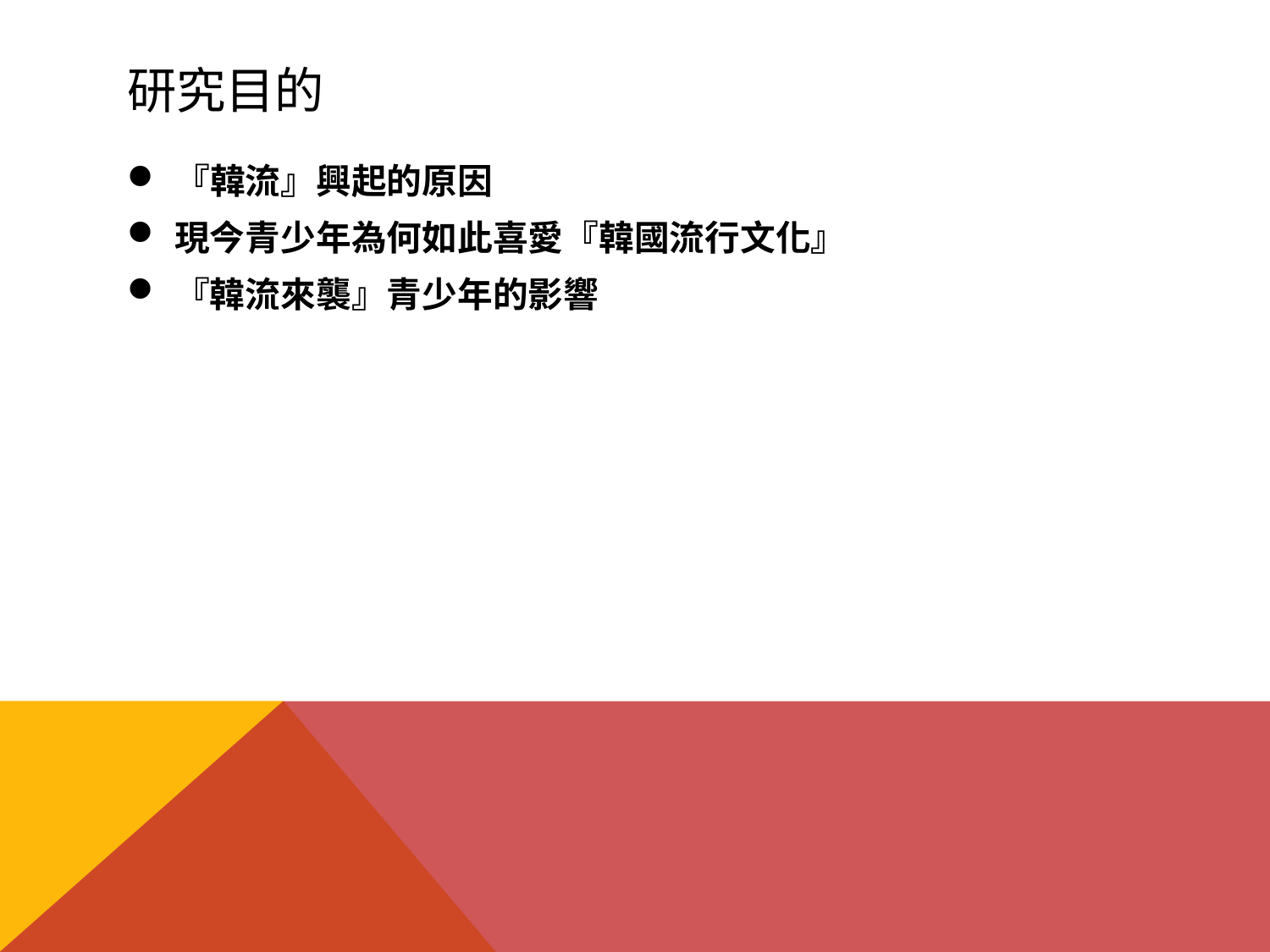

# 研究目的
『韓流』興起的原因
現今青少年為何如此喜愛『韓國流行文化』
『韓流來襲』青少年的影響